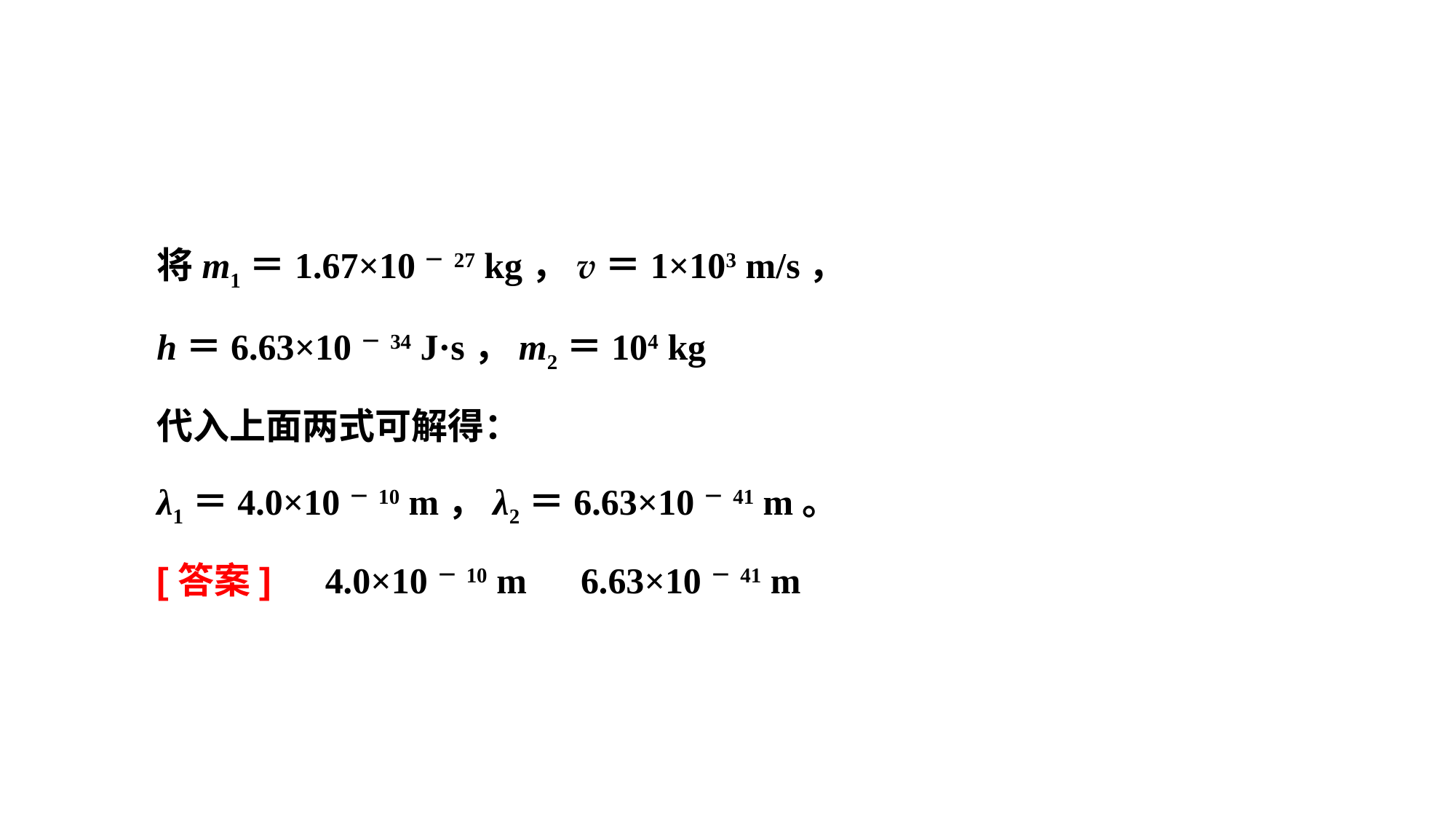

将m1＝1.67×10－27 kg，v＝1×103 m/s，
h＝6.63×10－34 J·s，m2＝104 kg
代入上面两式可解得：
λ1＝4.0×10－10 m，λ2＝6.63×10－41 m。
[答案]　4.0×10－10 m　6.63×10－41 m